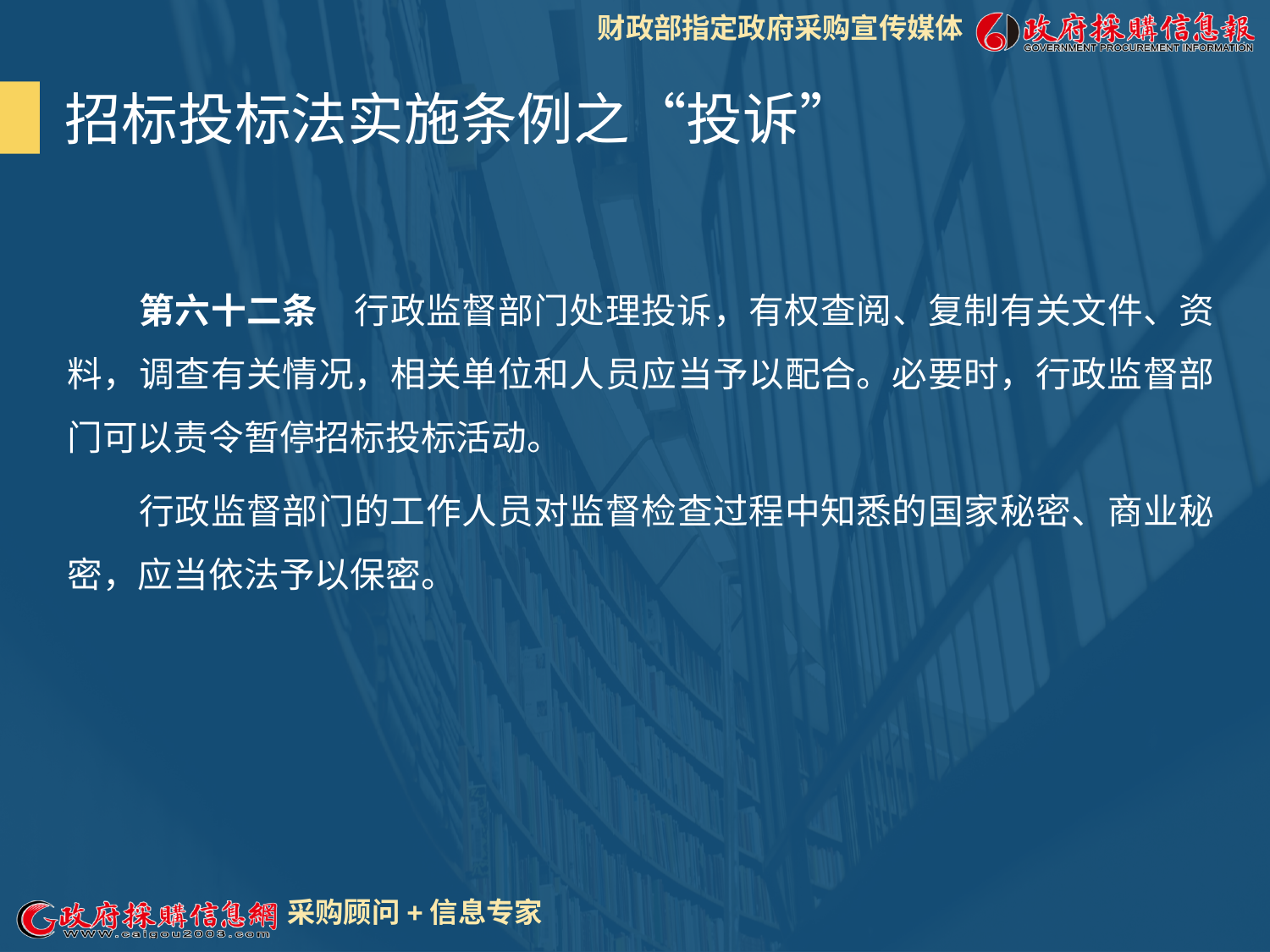

招标投标法实施条例之“投诉”
　　第六十二条　行政监督部门处理投诉，有权查阅、复制有关文件、资料，调查有关情况，相关单位和人员应当予以配合。必要时，行政监督部门可以责令暂停招标投标活动。
　　行政监督部门的工作人员对监督检查过程中知悉的国家秘密、商业秘密，应当依法予以保密。